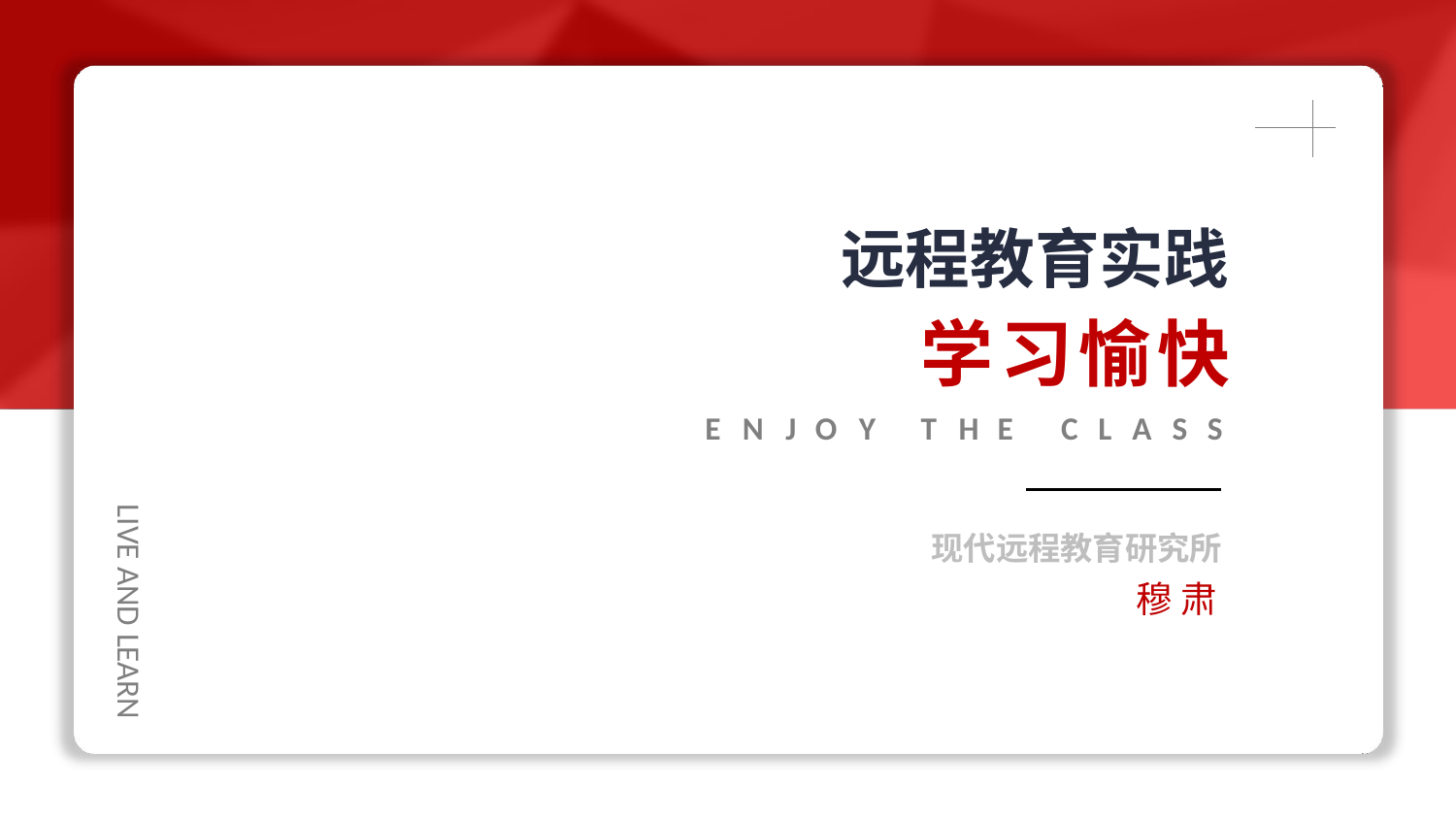

# 远程教育实践
学习愉快
E   N   J	O   Y	T   H	E	C	L	A	S	S

现代远程教育研究所
穆 肃

LIVE AND LEARN